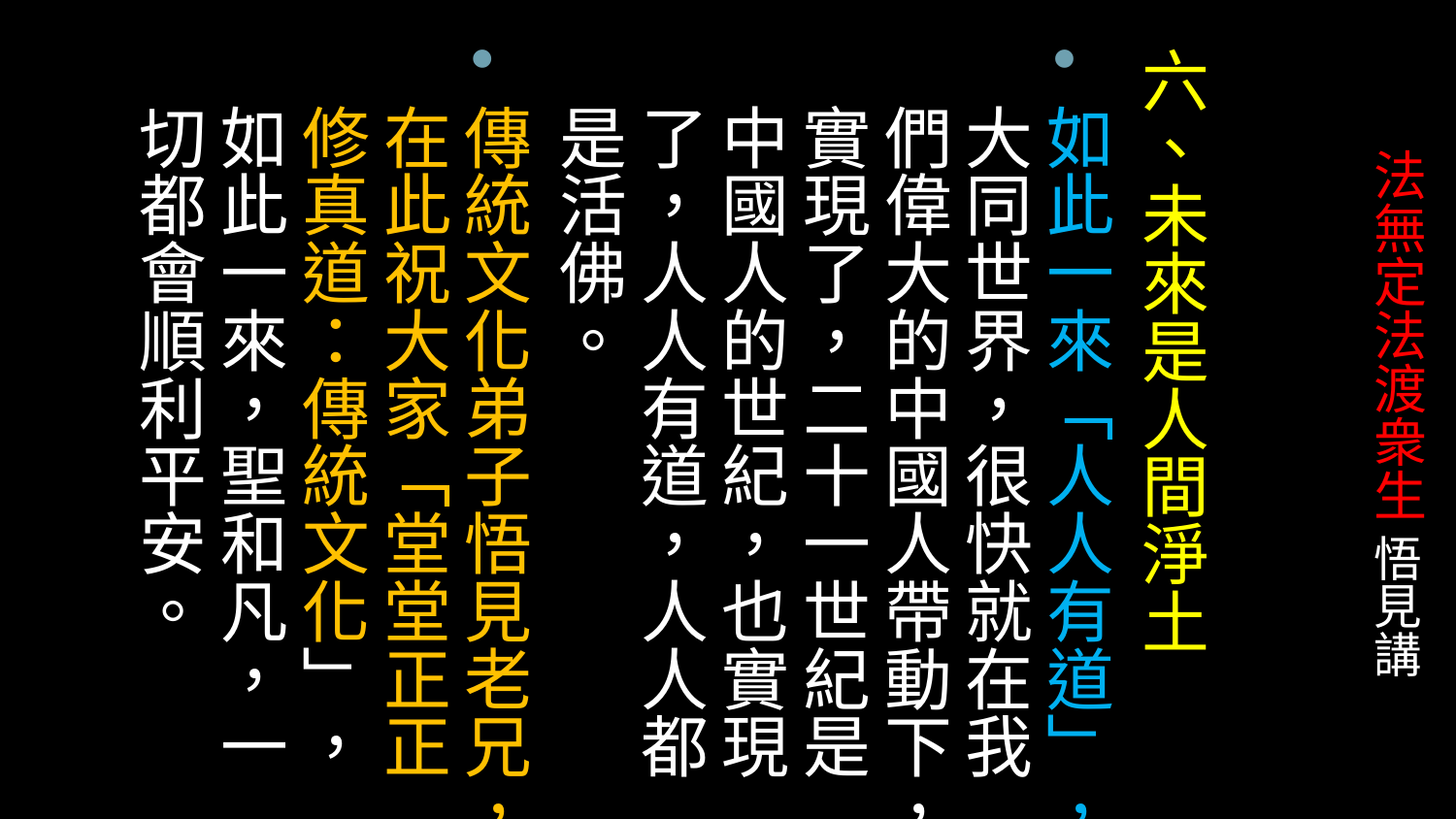

六、未來是人間淨土
如此一來「人人有道」，大同世界，很快就在我們偉大的中國人帶動下，實現了，二十一世紀是中國人的世紀，也實現了，人人有道，人人都是活佛。
傳統文化弟子悟見老兄，在此祝大家「堂堂正正修真道：傳統文化」，如此一來，聖和凡，一切都會順利平安。

# 法無定法渡衆生 悟見講